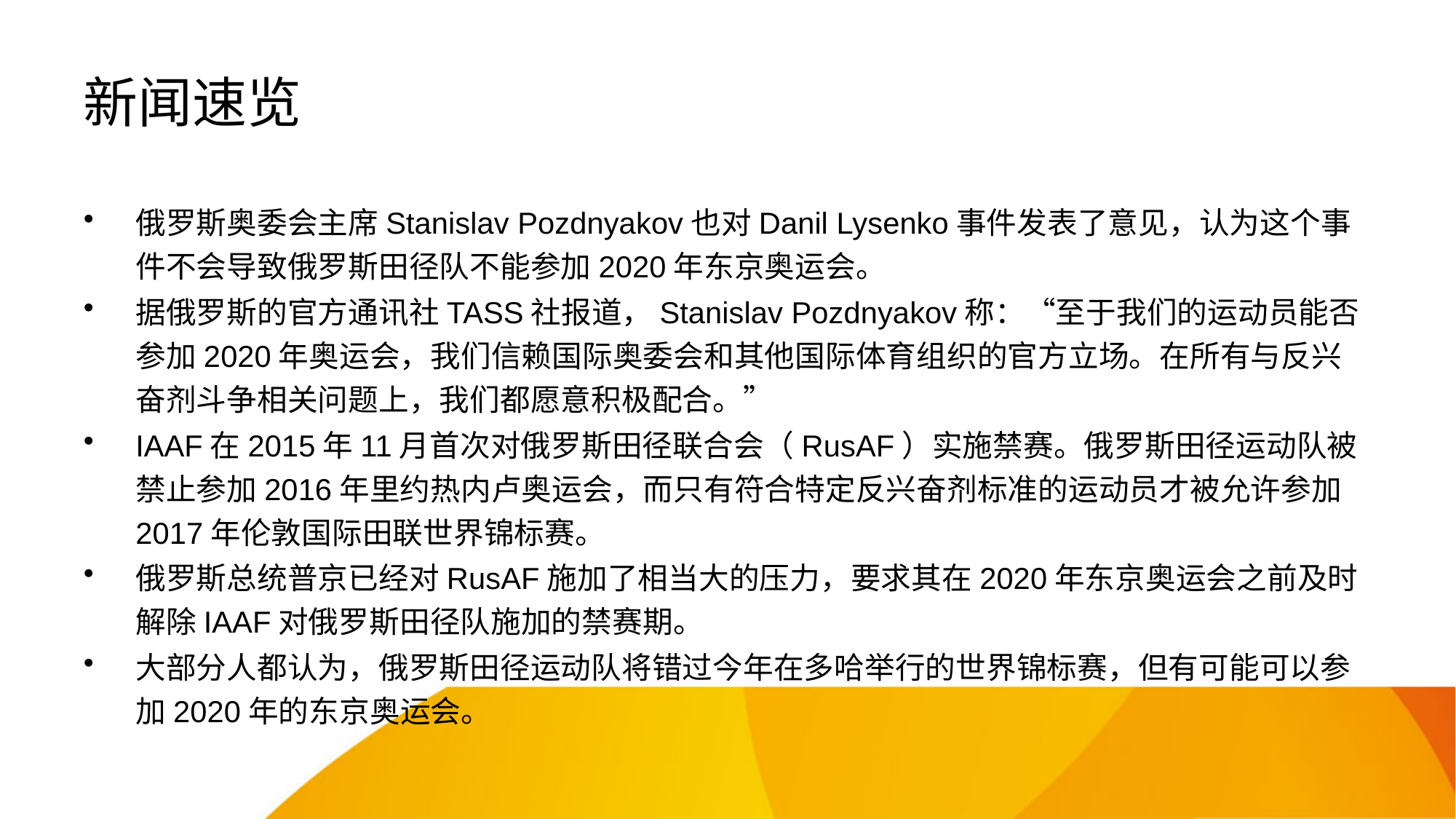

# 新闻速览
俄罗斯奥委会主席Stanislav Pozdnyakov也对Danil Lysenko事件发表了意见，认为这个事件不会导致俄罗斯田径队不能参加2020年东京奥运会。
据俄罗斯的官方通讯社TASS社报道，Stanislav Pozdnyakov称：“至于我们的运动员能否参加2020年奥运会，我们信赖国际奥委会和其他国际体育组织的官方立场。在所有与反兴奋剂斗争相关问题上，我们都愿意积极配合。”
IAAF在2015年11月首次对俄罗斯田径联合会（RusAF）实施禁赛。俄罗斯田径运动队被禁止参加2016年里约热内卢奥运会，而只有符合特定反兴奋剂标准的运动员才被允许参加2017年伦敦国际田联世界锦标赛。
俄罗斯总统普京已经对RusAF施加了相当大的压力，要求其在2020年东京奥运会之前及时解除IAAF对俄罗斯田径队施加的禁赛期。
大部分人都认为，俄罗斯田径运动队将错过今年在多哈举行的世界锦标赛，但有可能可以参加2020年的东京奥运会。